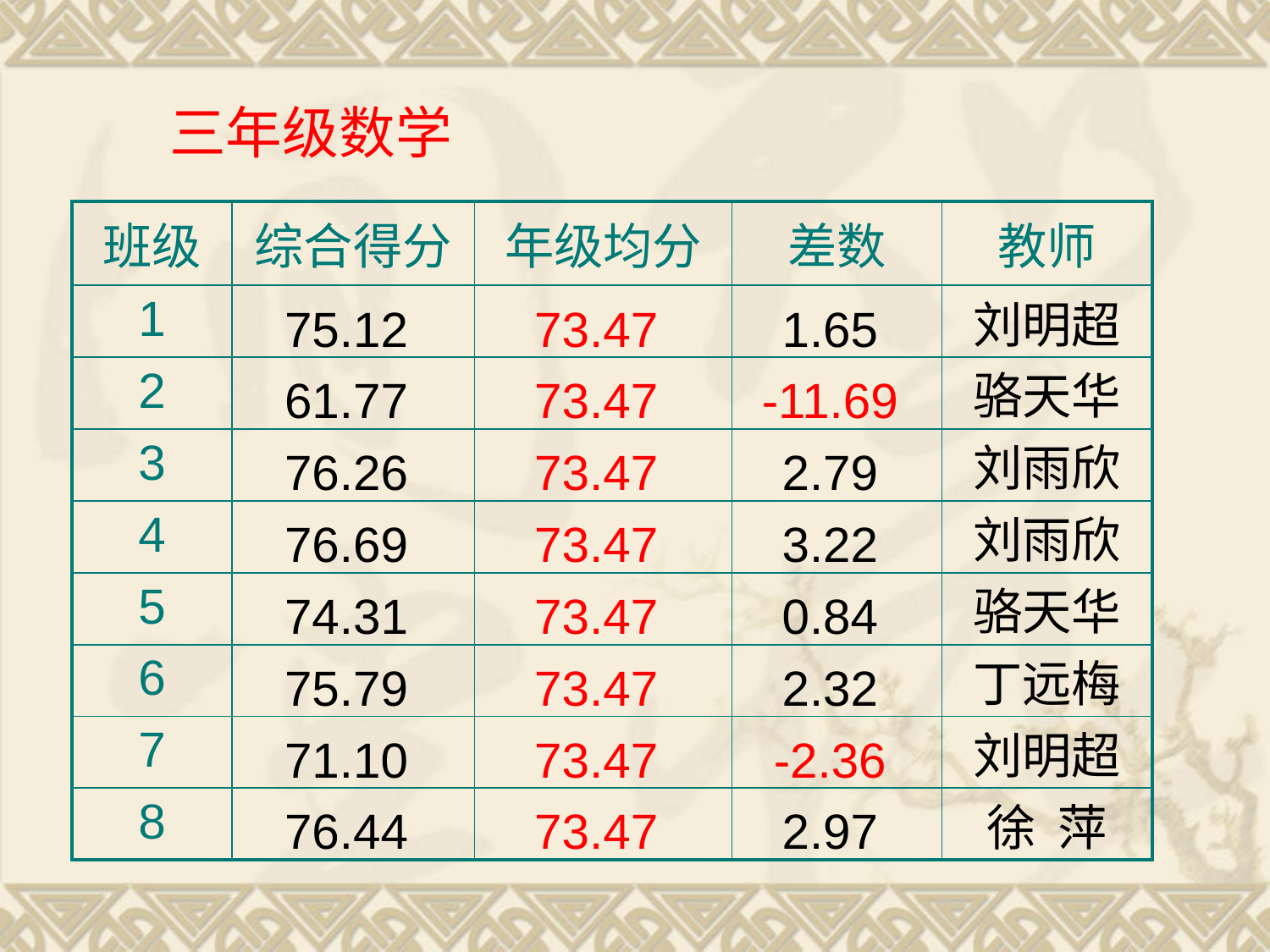

三年级数学
| 班级 | 综合得分 | 年级均分 | 差数 | 教师 |
| --- | --- | --- | --- | --- |
| 1 | 75.12 | 73.47 | 1.65 | 刘明超 |
| 2 | 61.77 | 73.47 | -11.69 | 骆天华 |
| 3 | 76.26 | 73.47 | 2.79 | 刘雨欣 |
| 4 | 76.69 | 73.47 | 3.22 | 刘雨欣 |
| 5 | 74.31 | 73.47 | 0.84 | 骆天华 |
| 6 | 75.79 | 73.47 | 2.32 | 丁远梅 |
| 7 | 71.10 | 73.47 | -2.36 | 刘明超 |
| 8 | 76.44 | 73.47 | 2.97 | 徐 萍 |